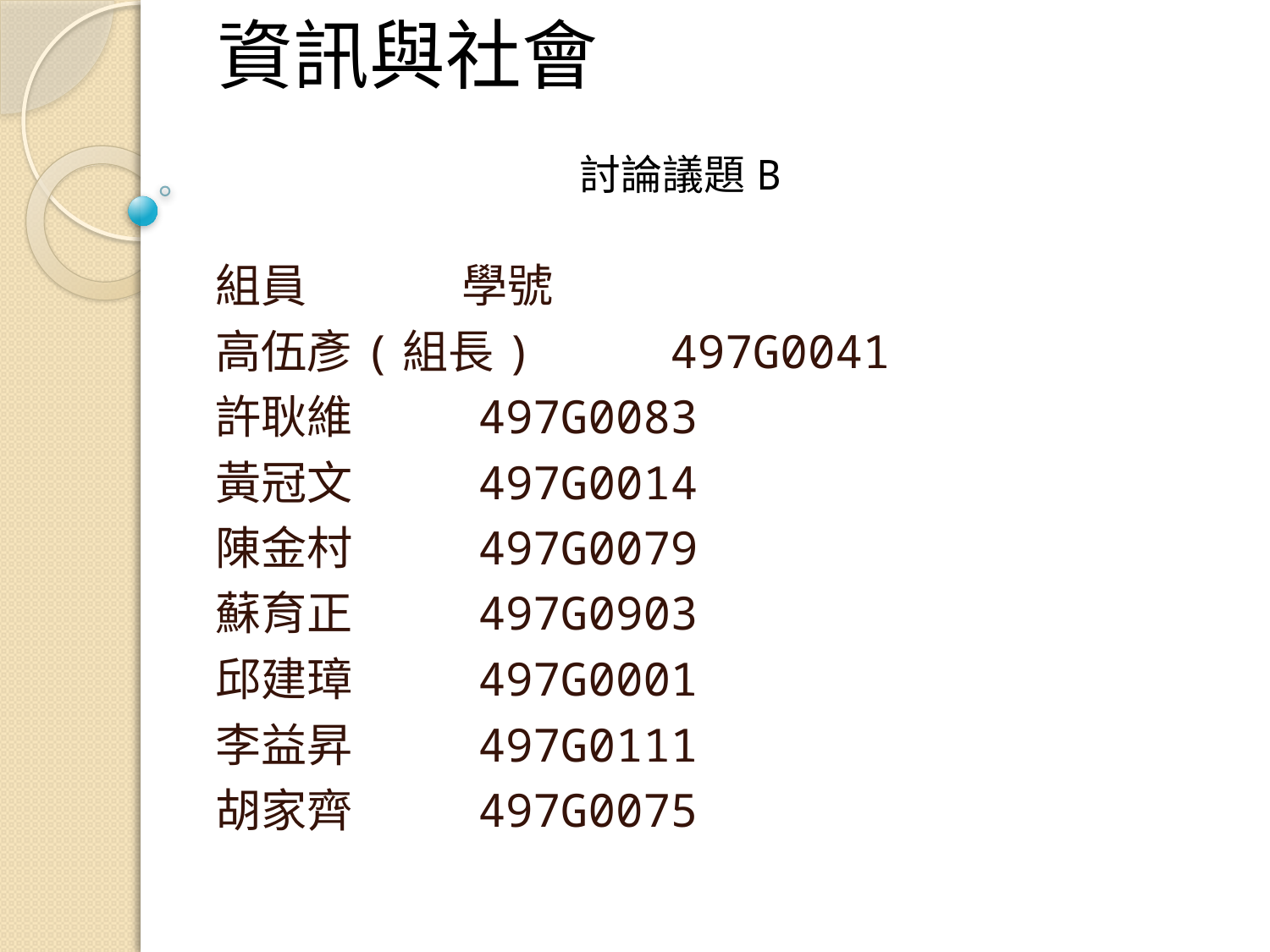

# 資訊與社會 討論議題B
組員               學號
高伍彥(組長)     497G0041
許耿維           497G0083
黃冠文           497G0014
陳金村           497G0079
蘇育正           497G0903
邱建璋           497G0001
李益昇           497G0111
胡家齊           497G0075